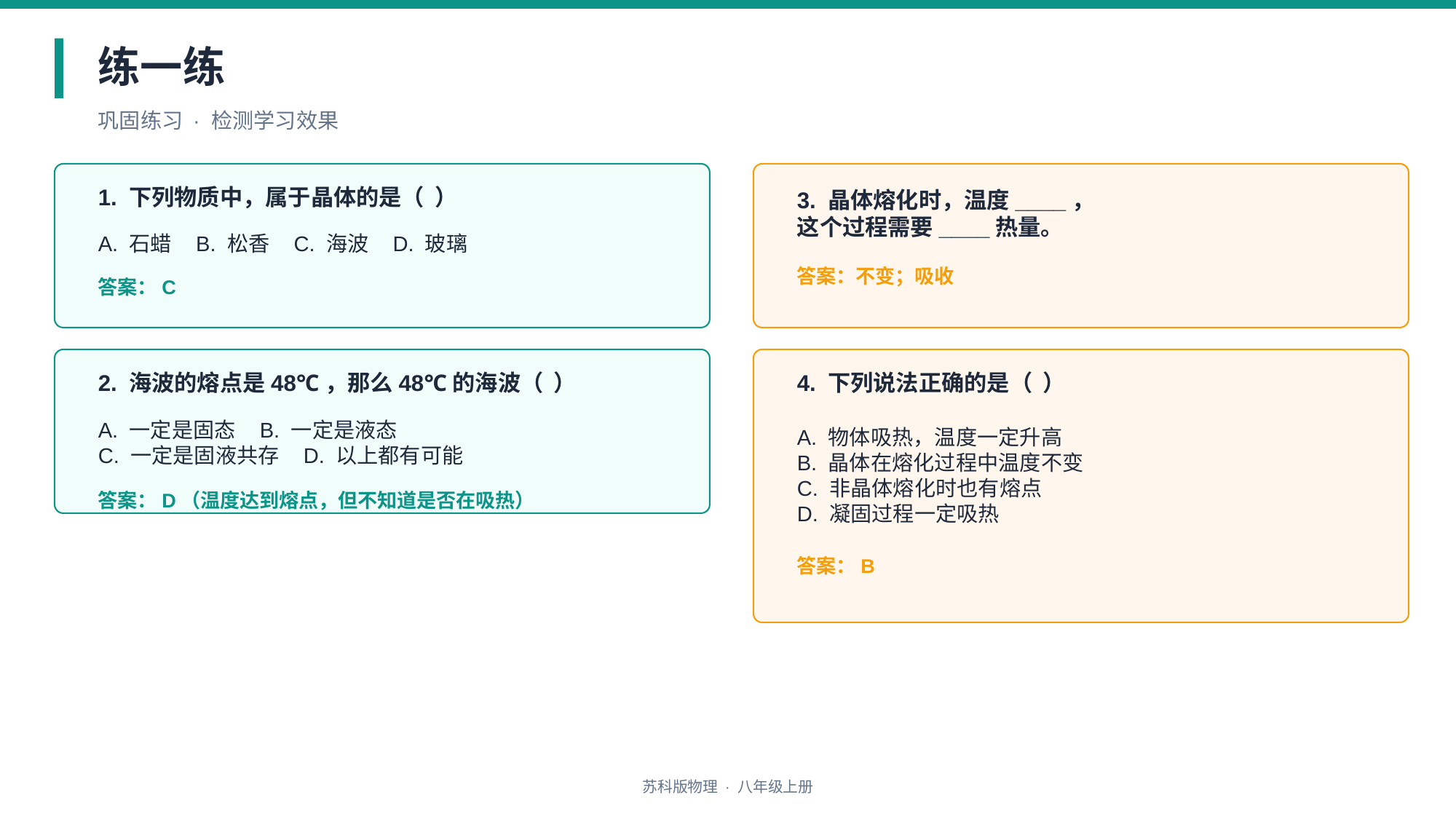

练一练

巩固练习 · 检测学习效果

1. 下列物质中，属于晶体的是（  ）
3. 晶体熔化时，温度____，
这个过程需要____热量。
A. 石蜡    B. 松香    C. 海波    D. 玻璃
答案：不变；吸收
答案：C

2. 海波的熔点是48℃，那么48℃的海波（  ）
4. 下列说法正确的是（  ）
A. 一定是固态    B. 一定是液态
C. 一定是固液共存    D. 以上都有可能
A. 物体吸热，温度一定升高
B. 晶体在熔化过程中温度不变
C. 非晶体熔化时也有熔点
D. 凝固过程一定吸热
答案：D（温度达到熔点，但不知道是否在吸热）
答案：B
苏科版物理 · 八年级上册